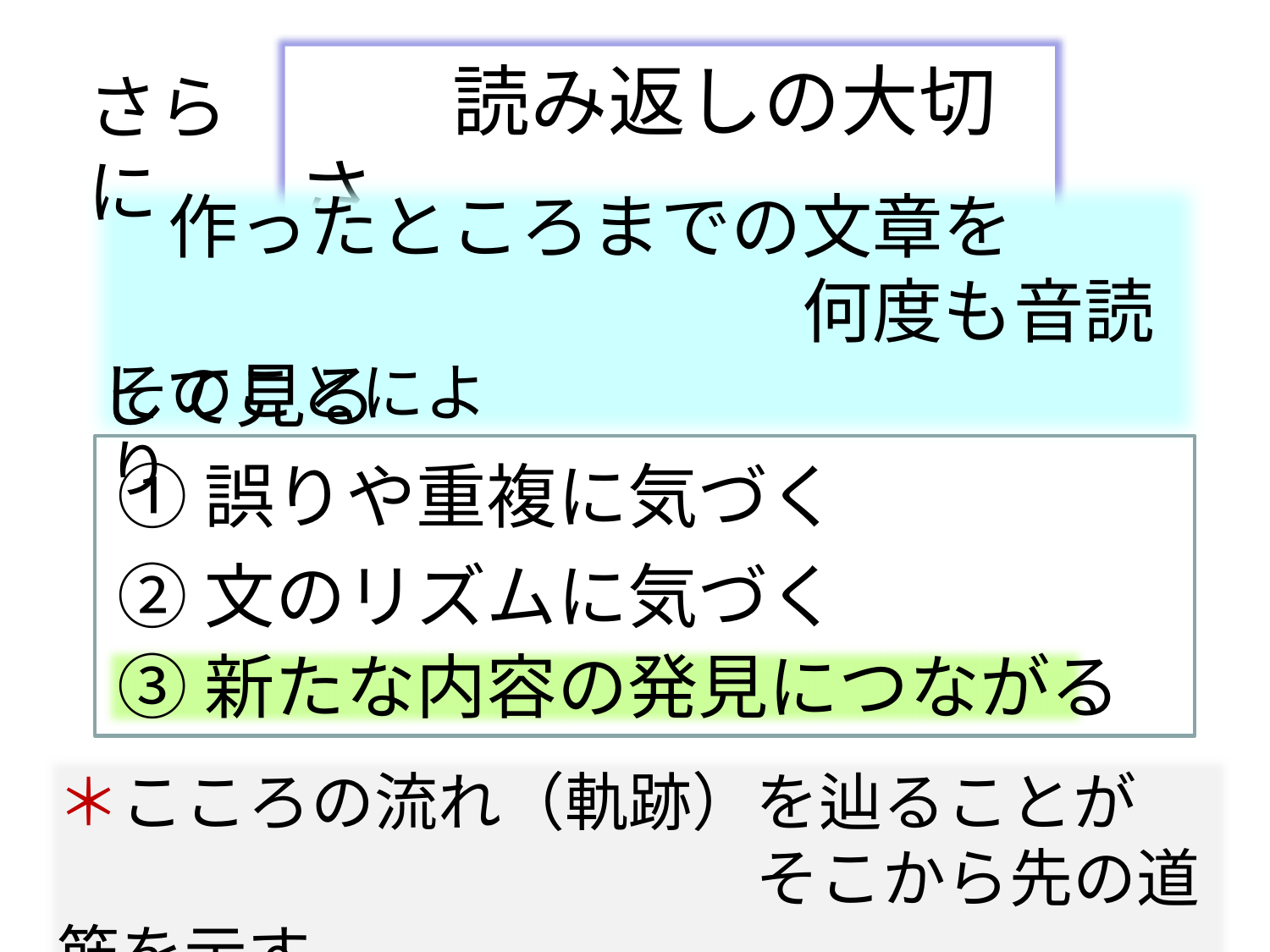

読み返しの大切さ
さらに
　作ったところまでの文章を
　　　　　　　　　　何度も音読して見る
そのことにより

①誤りや重複に気づく
②文のリズムに気づく
③新たな内容の発見につながる

＊こころの流れ（軌跡）を辿ることが
　　　　　　　　　　　そこから先の道筋を示す